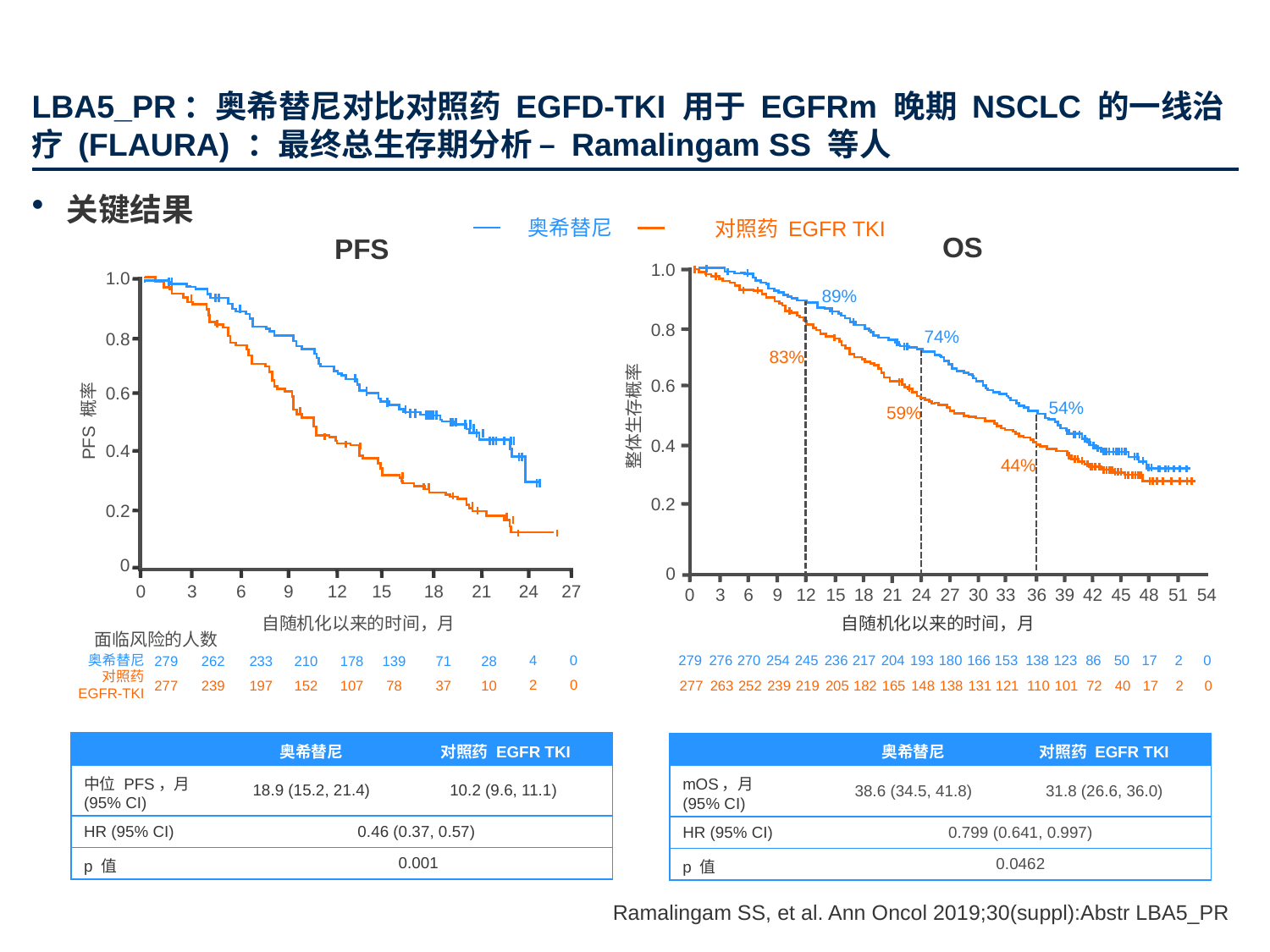

# LBA5_PR：奥希替尼对比对照药 EGFD-TKI 用于 EGFRm 晚期 NSCLC 的一线治疗 (FLAURA) ：最终总生存期分析 – Ramalingam SS 等人
关键结果

奥希替尼
对照药 EGFR TKI
OS
PFS
1.0

0.8

0.6

整体生存概率
0.4

0.2

0

0
3
6
9
12
15
18
21
24
27
30
33
36
39
42
45
48
51
54
自随机化以来的时间，月
1.0

0.8

0.6

PFS 概率
0.4

0.2

0

0
3
6
9
12
15
18
21
24
27
89%
74%
83%
54%
59%
44%
自随机化以来的时间，月
面临风险的人数
4
0
奥希替尼
279
262
233
210
178
139
71
28

279
276
270
254
245
236
217
204
193
180
166
153
138
123
86
50
17
2

0

对照药
EGFR-TKI
2
277
239
197
152
107
78
37
10
0

277

263
252
239
219
205
182
165
148
138
131
121
110
101
72
40
17
2
0
|  | 奥希替尼 | 对照药 EGFR TKI |
| --- | --- | --- |
| 中位 PFS，月 (95% CI) | 18.9 (15.2, 21.4) | 10.2 (9.6, 11.1) |
| HR (95% CI) | 0.46 (0.37, 0.57) |  |
| p 值 | 0.001 |  |
|  | 奥希替尼 | 对照药 EGFR TKI |
| --- | --- | --- |
| mOS，月 (95% CI) | 38.6 (34.5, 41.8) | 31.8 (26.6, 36.0) |
| HR (95% CI) | 0.799 (0.641, 0.997) |  |
| p 值 | 0.0462 |  |
Ramalingam SS, et al. Ann Oncol 2019;30(suppl):Abstr LBA5_PR